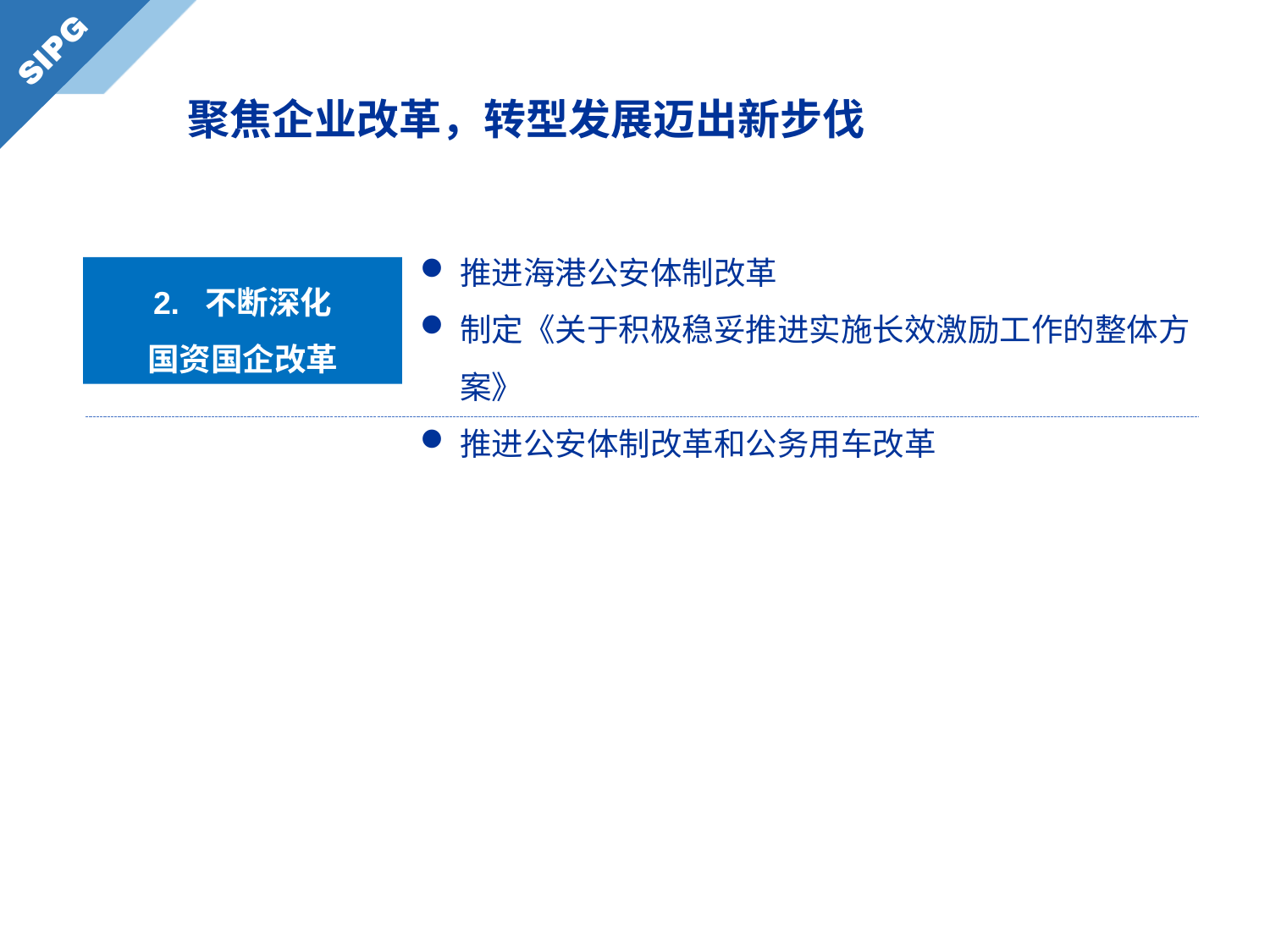

SIPG
聚焦企业改革，转型发展迈出新步伐
推进海港公安体制改革
制定《关于积极稳妥推进实施长效激励工作的整体方案》
推进公安体制改革和公务用车改革
2.  不断深化
国资国企改革